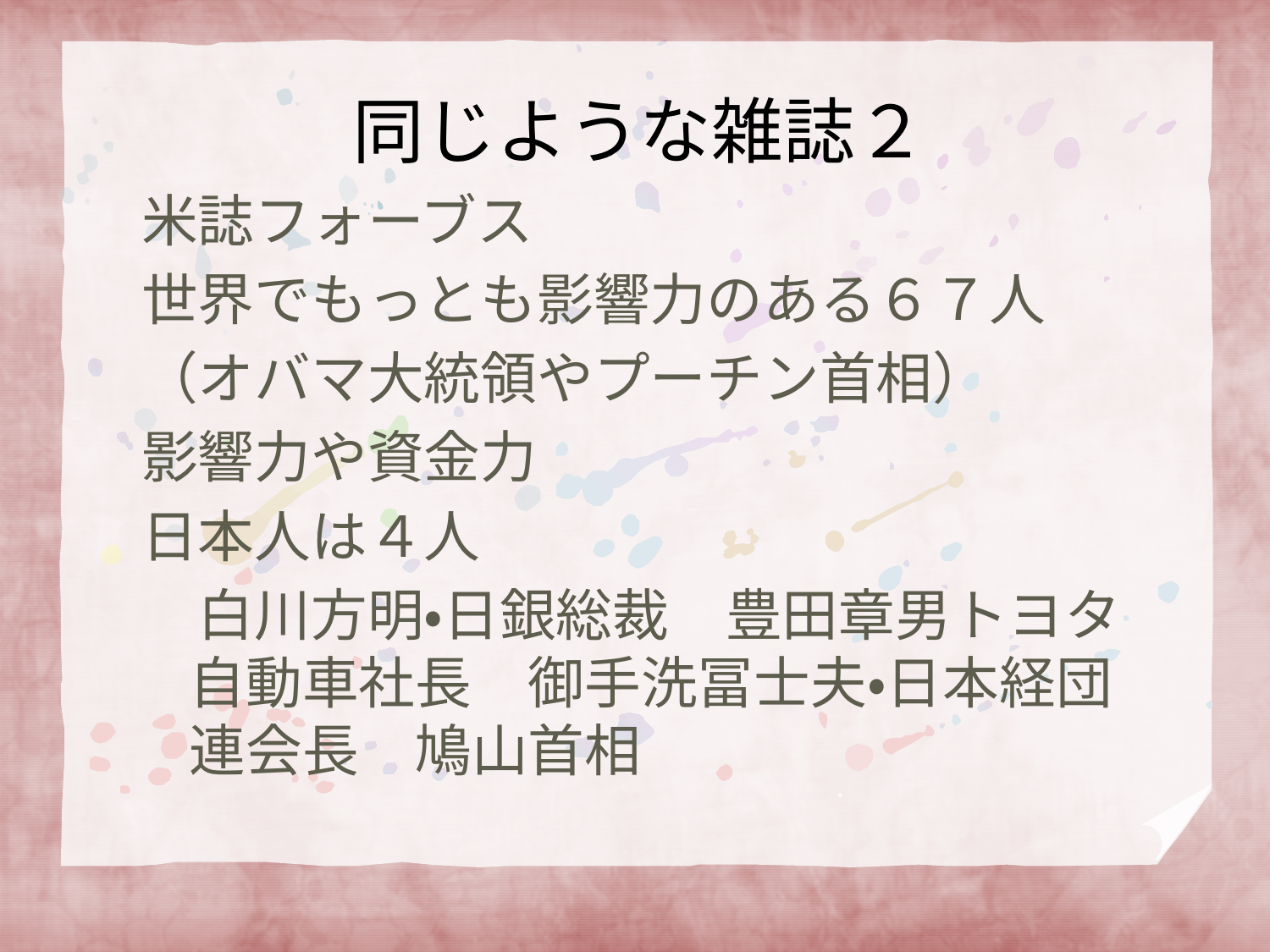

# 同じような雑誌２
米誌フォーブス
世界でもっとも影響力のある６７人
（オバマ大統領やプーチン首相）
影響力や資金力
日本人は４人
　白川方明・日銀総裁　豊田章男トヨタ自動車社長　御手洗冨士夫・日本経団連会長　鳩山首相